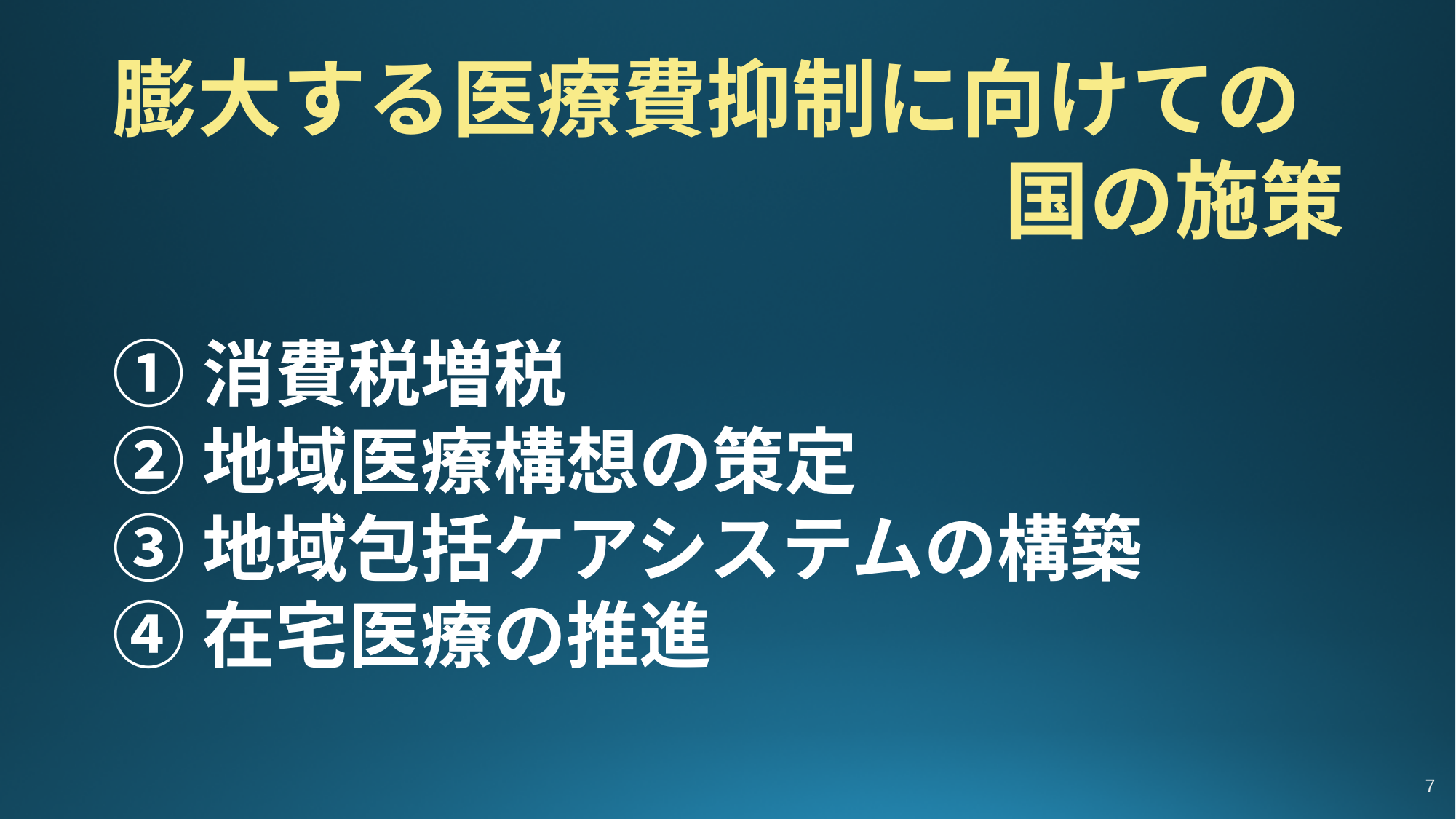

膨大する医療費抑制に向けての
国の施策
①消費税増税
②地域医療構想の策定
③地域包括ケアシステムの構築
④在宅医療の推進
7